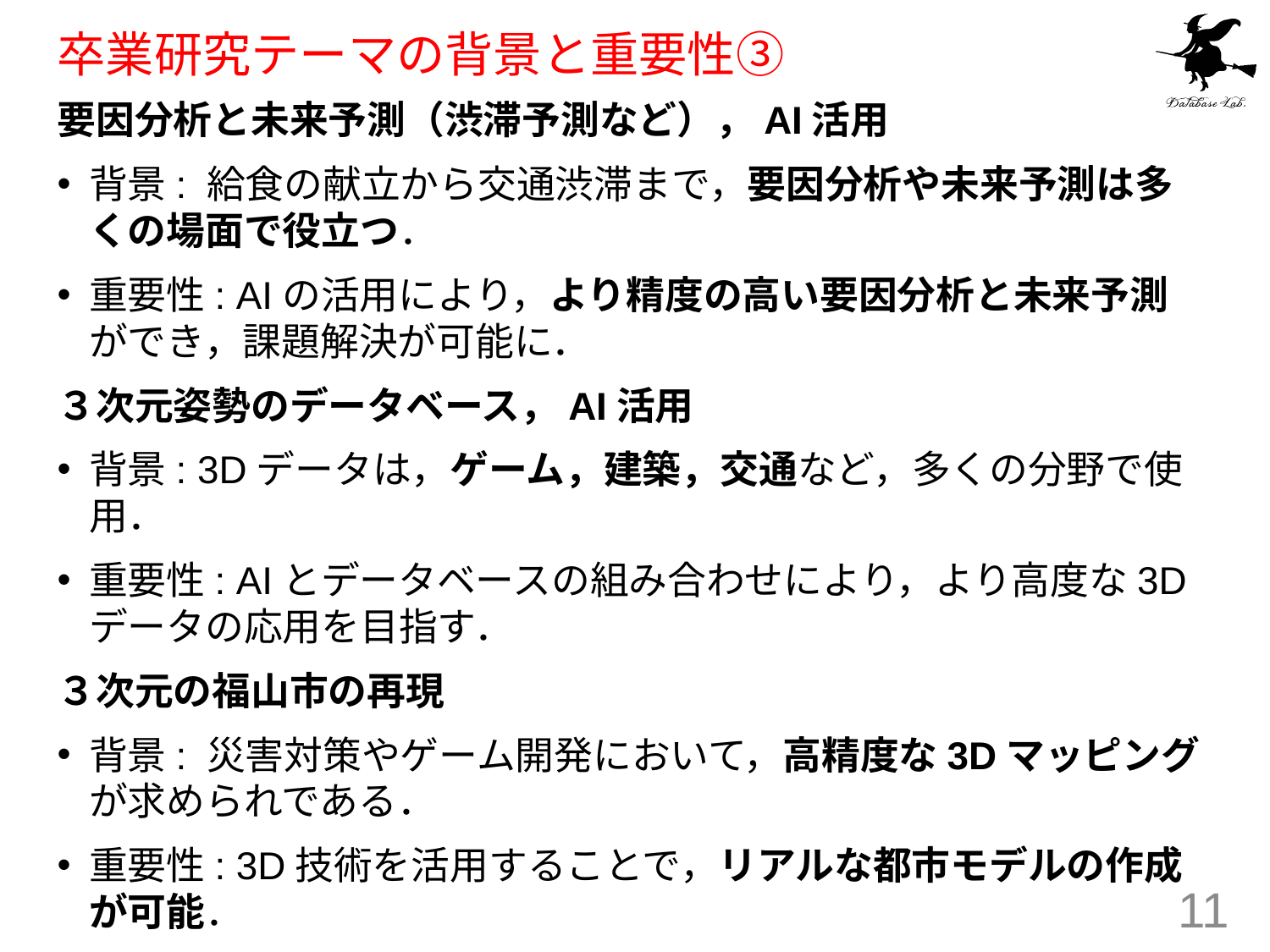

# 卒業研究テーマの背景と重要性③
要因分析と未来予測（渋滞予測など），AI活用
背景: 給食の献立から交通渋滞まで，要因分析や未来予測は多くの場面で役立つ．
重要性: AIの活用により，より精度の高い要因分析と未来予測ができ，課題解決が可能に．
３次元姿勢のデータベース，AI活用
背景: 3Dデータは，ゲーム，建築，交通など，多くの分野で使用．
重要性: AIとデータベースの組み合わせにより，より高度な3Dデータの応用を目指す．
３次元の福山市の再現
背景: 災害対策やゲーム開発において，高精度な3Dマッピングが求められである．
重要性: 3D技術を活用することで，リアルな都市モデルの作成が可能．
11